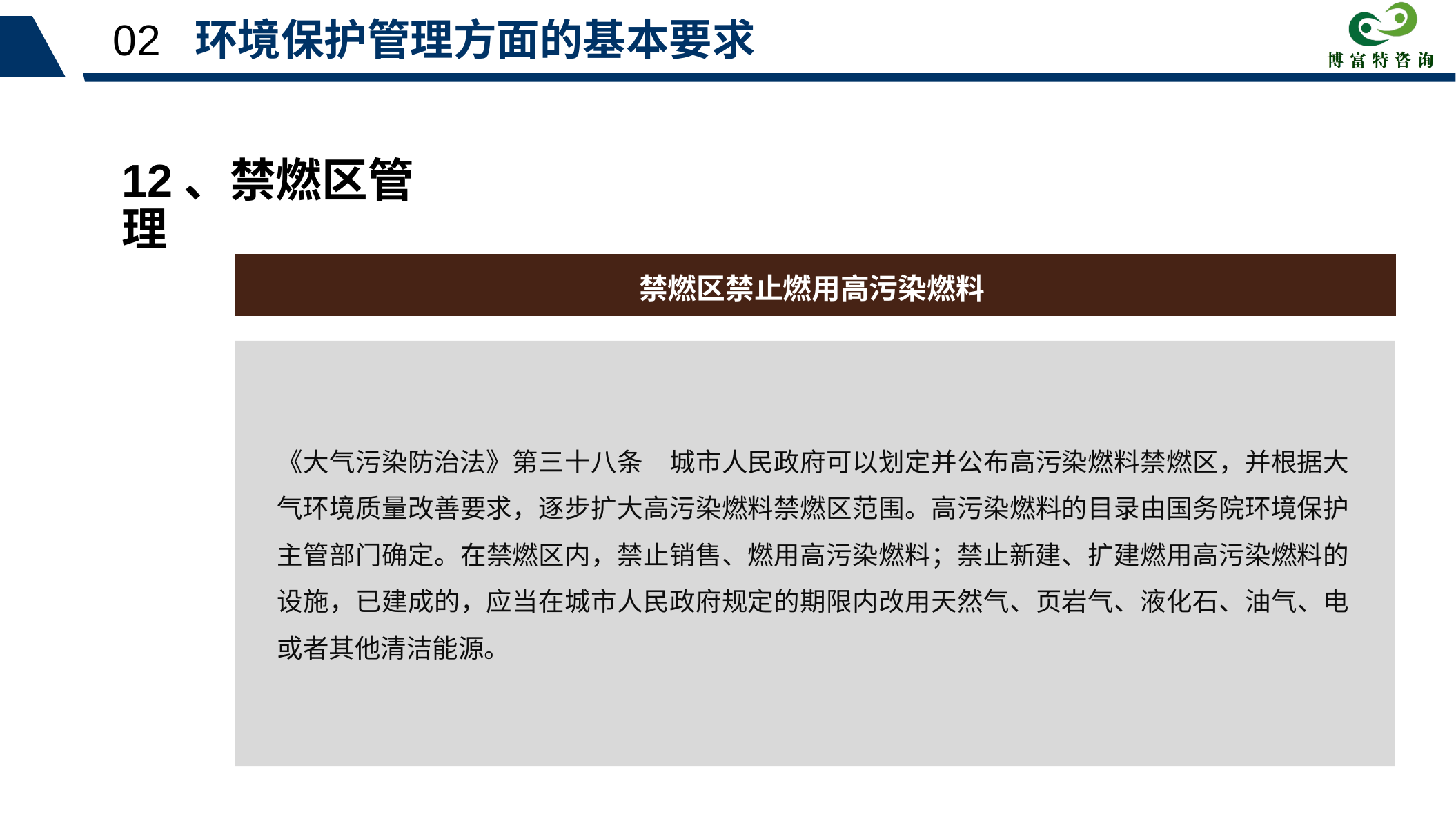

02  环境保护管理方面的基本要求

12、禁燃区管理

禁燃区禁止燃用高污染燃料

《大气污染防治法》第三十八条　城市人民政府可以划定并公布高污染燃料禁燃区，并根据大气环境质量改善要求，逐步扩大高污染燃料禁燃区范围。高污染燃料的目录由国务院环境保护主管部门确定。在禁燃区内，禁止销售、燃用高污染燃料；禁止新建、扩建燃用高污染燃料的设施，已建成的，应当在城市人民政府规定的期限内改用天然气、页岩气、液化石、油气、电或者其他清洁能源。